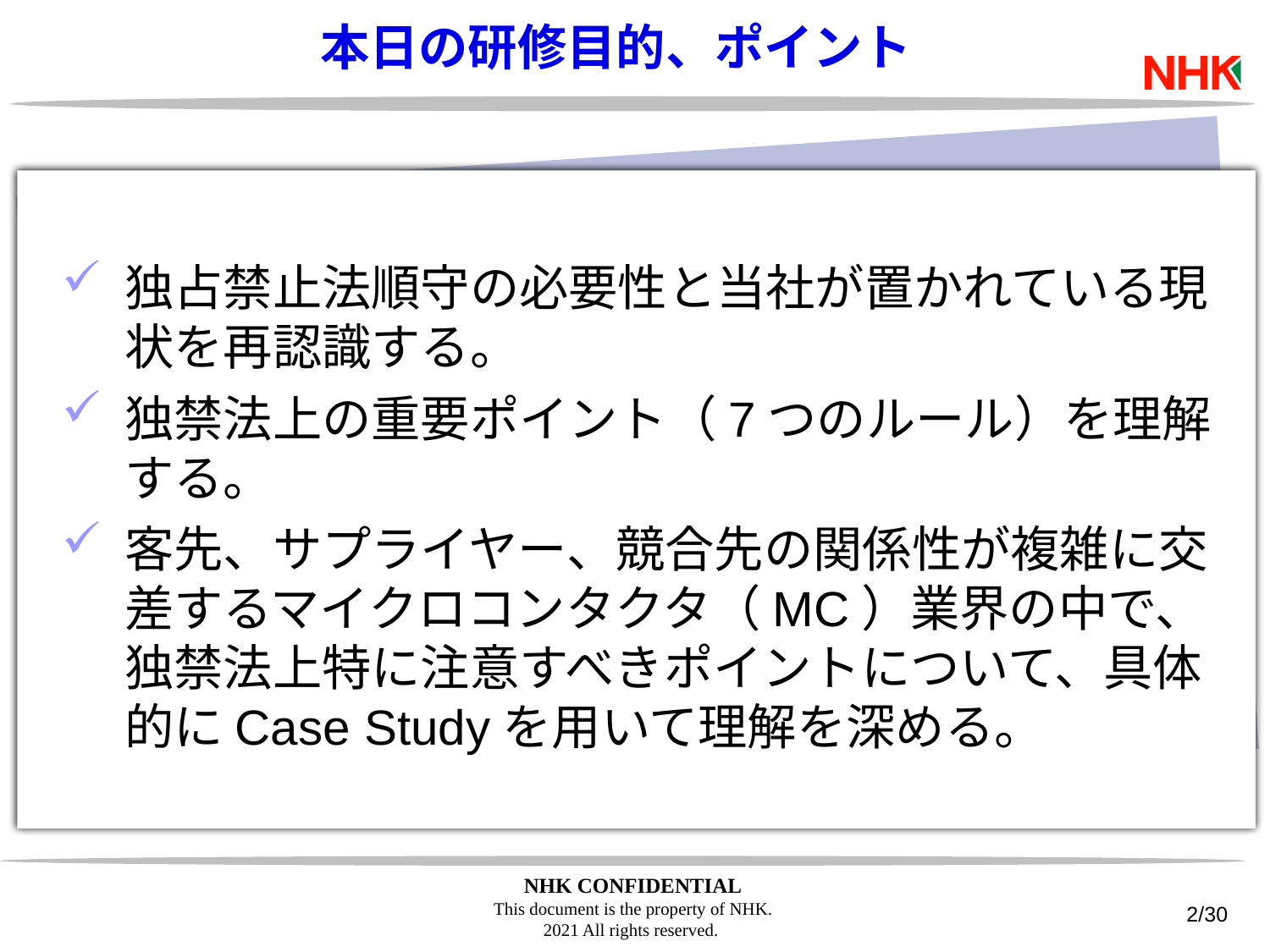

本日の研修目的、ポイント

独占禁止法順守の必要性と当社が置かれている現状を再認識する。
独禁法上の重要ポイント（7つのルール）を理解する。
客先、サプライヤー、競合先の関係性が複雑に交差するマイクロコンタクタ（MC）業界の中で、独禁法上特に注意すべきポイントについて、具体的にCase Studyを用いて理解を深める。

2/30